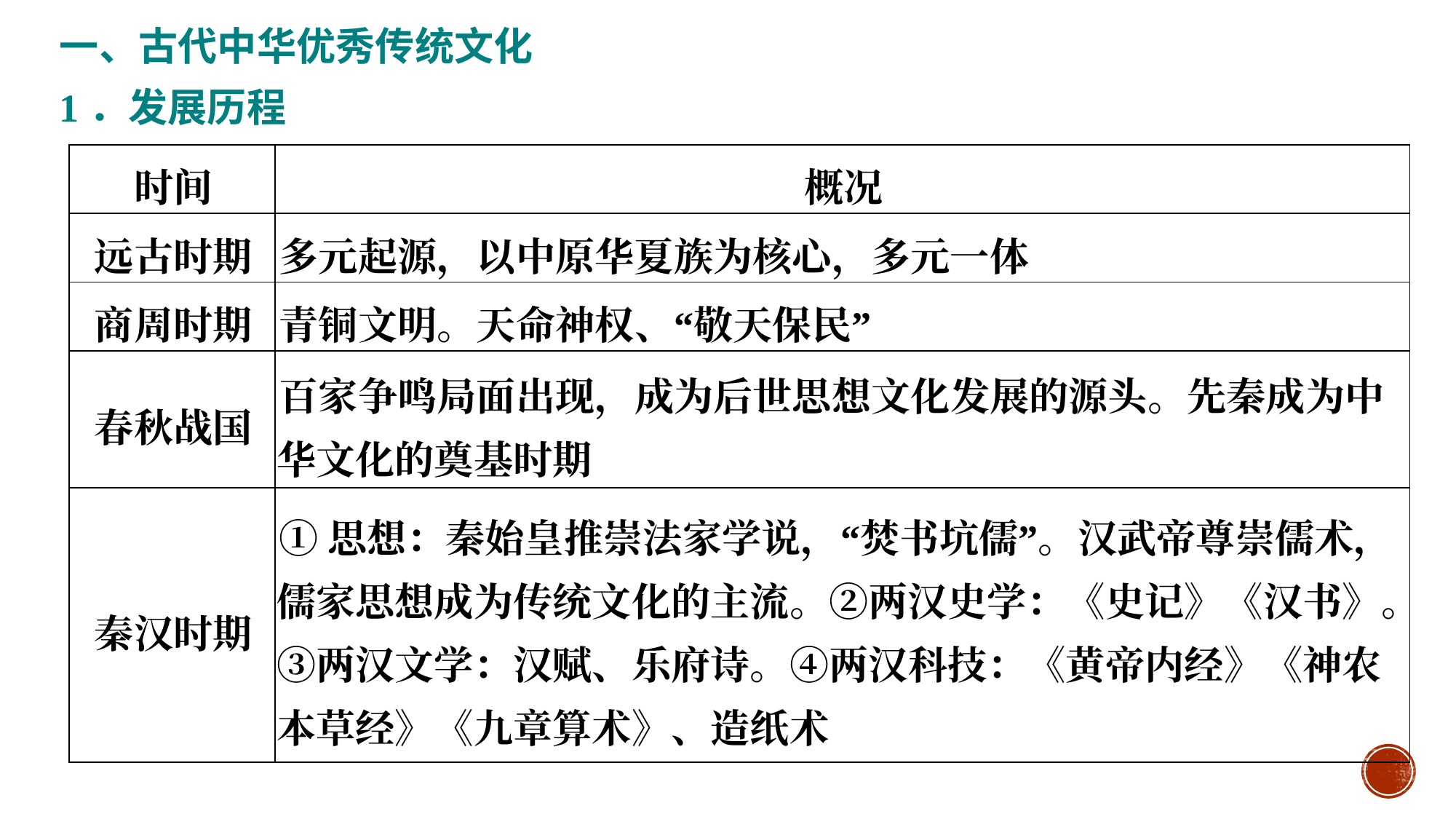

一、古代中华优秀传统文化
1．发展历程
#
| 时间 | 概况 |
| --- | --- |
| 远古时期 | 多元起源，以中原华夏族为核心，多元一体 |
| 商周时期 | 青铜文明。天命神权、“敬天保民” |
| 春秋战国 | 百家争鸣局面出现，成为后世思想文化发展的源头。先秦成为中华文化的奠基时期 |
| 秦汉时期 | ①思想：秦始皇推崇法家学说，“焚书坑儒”。汉武帝尊崇儒术，儒家思想成为传统文化的主流。②两汉史学：《史记》《汉书》。③两汉文学：汉赋、乐府诗。④两汉科技：《黄帝内经》《神农本草经》《九章算术》、造纸术 |